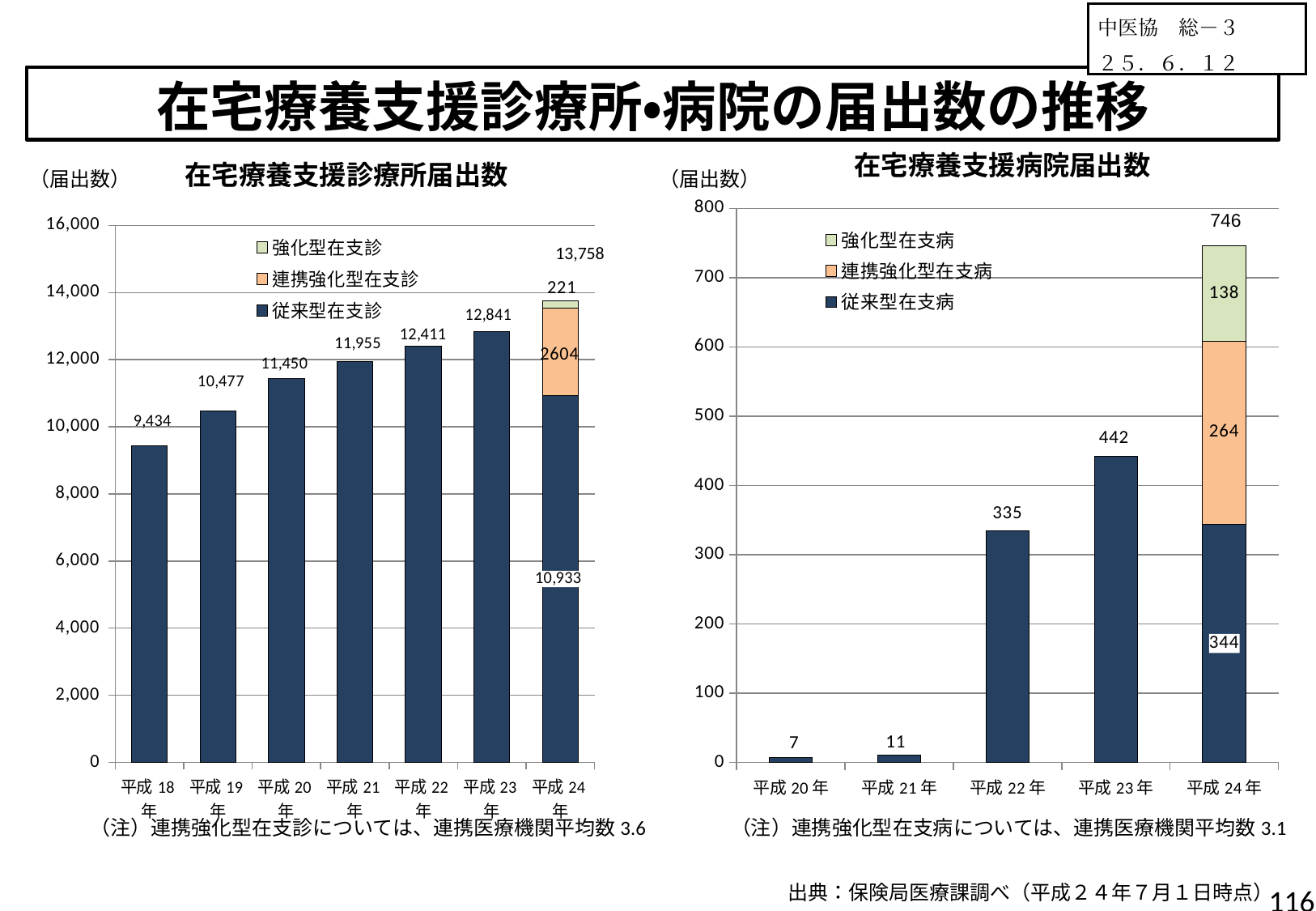

中医協　総－３
２５．６．１２

在宅療養支援診療所・病院の届出数の推移
在宅療養支援病院届出数
在宅療養支援診療所届出数
（届出数）
（届出数）

### Chart

| Category | 従来型在支病 | 連携強化型在支病 | 強化型在支病 |
|---|---|---|---|
| 平成20年 | 7.0 | None | None |
| 平成21年 | 11.0 | None | None |
| 平成22年 | 335.0 | None | None |
| 平成23年 | 442.0 | None | None |
| 平成24年 | 344.0 | 264.0 | 138.0 |
746

### Chart

| Category | 従来型在支診 | 連携強化型在支診 | 強化型在支診 |
|---|---|---|---|
| 平成18年 | 9434.0 | None | None |
| 平成19年 | 10477.0 | None | None |
| 平成20年 | 11450.0 | None | None |
| 平成21年 | 11955.0 | None | None |
| 平成22年 | 12411.0 | None | None |
| 平成23年 | 12841.0 | None | None |
| 平成24年 | 10933.0 | 2604.0 | 221.0 |
13,758
（注）連携強化型在支診については、連携医療機関平均数3.6
（注）連携強化型在支病については、連携医療機関平均数3.1
出典：保険局医療課調べ（平成２４年７月１日時点）
116